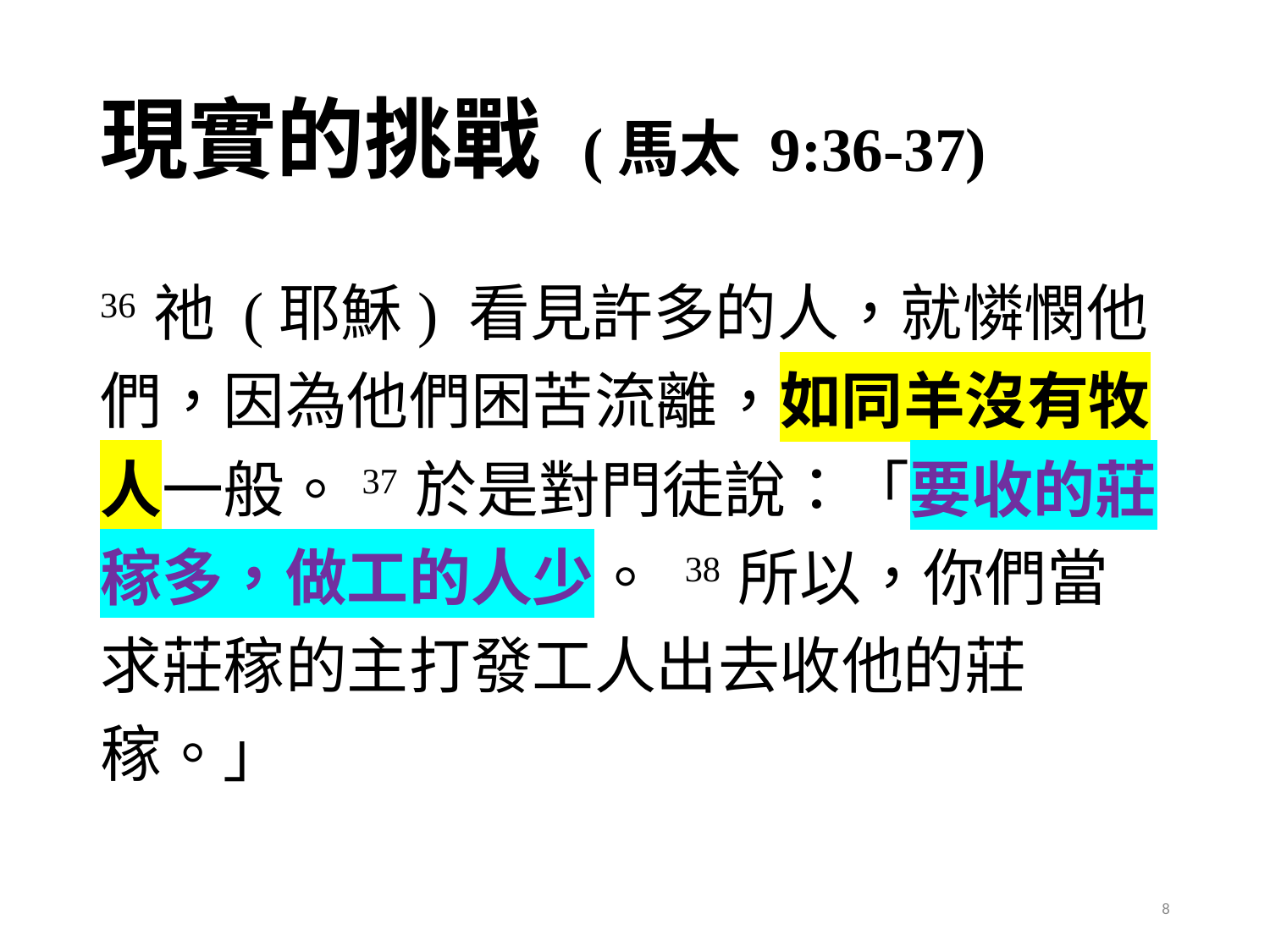

# 現實的挑戰 (馬太 9:36-37)
36 祂 (耶穌) 看見許多的人，就憐憫他們，因為他們困苦流離，如同羊沒有牧人一般。37 於是對門徒說：「要收的莊稼多，做工的人少。 38 所以，你們當求莊稼的主打發工人出去收他的莊稼。」
8